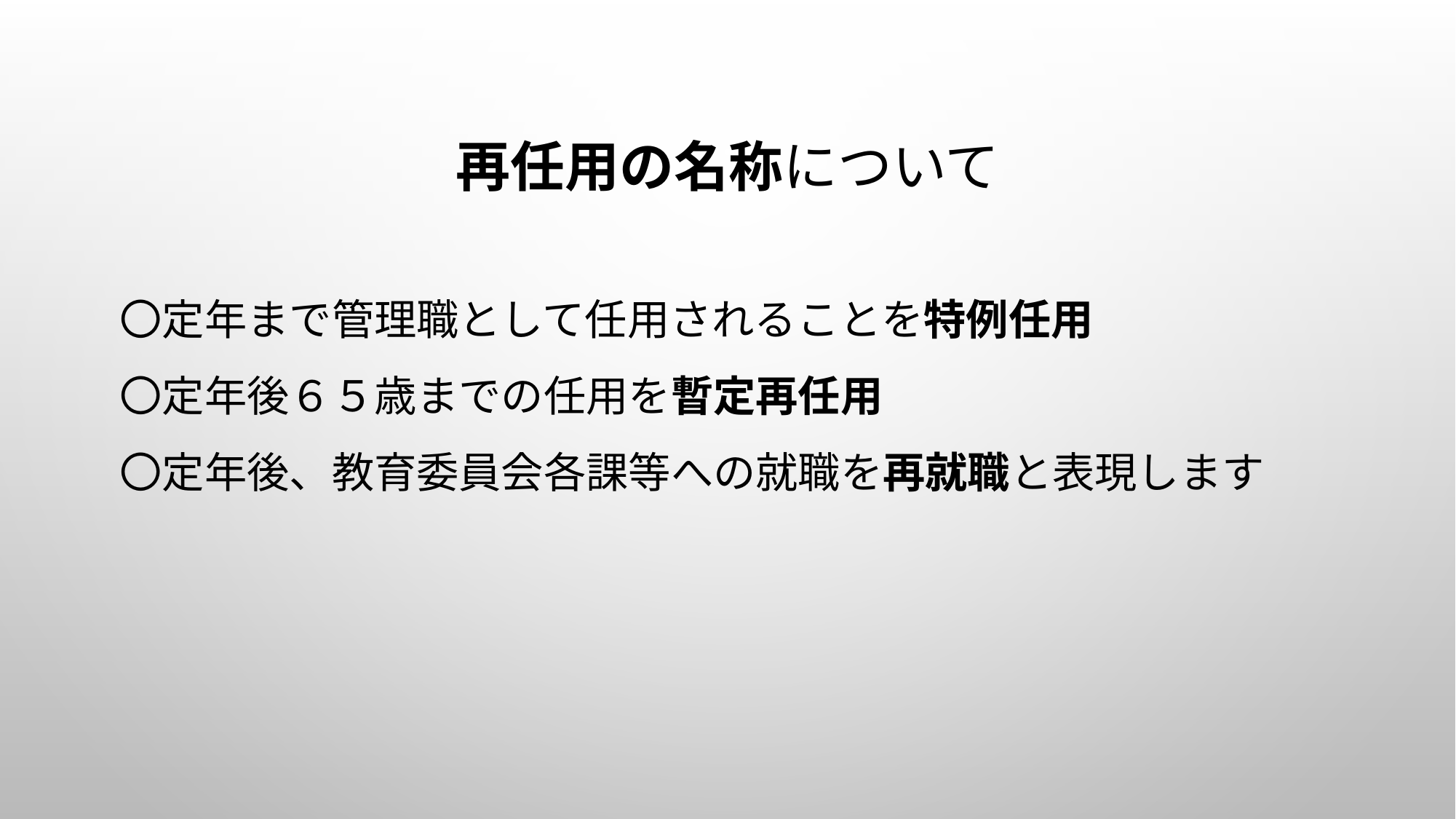

# 再任用の名称について

〇定年まで管理職として任用されることを特例任用
〇定年後６５歳までの任用を暫定再任用
〇定年後、教育委員会各課等への就職を再就職と表現します